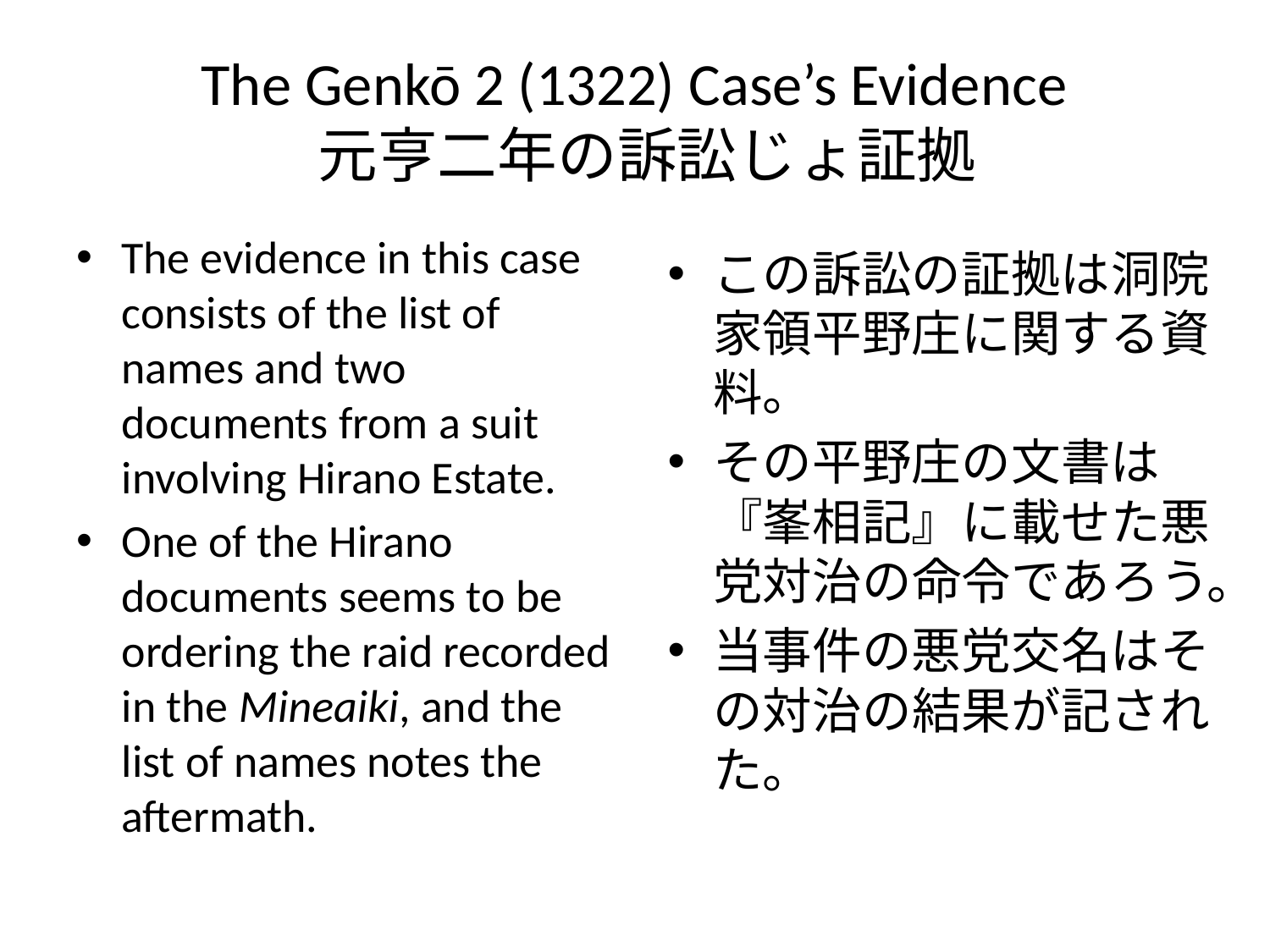

# The Genkō 2 (1322) Case’s Evidence 元亨二年の訴訟じょ証拠
The evidence in this case consists of the list of names and two documents from a suit involving Hirano Estate.
One of the Hirano documents seems to be ordering the raid recorded in the Mineaiki, and the list of names notes the aftermath.

この訴訟の証拠は洞院家領平野庄に関する資料。
その平野庄の文書は『峯相記』に載せた悪党対治の命令であろう。
当事件の悪党交名はその対治の結果が記された。